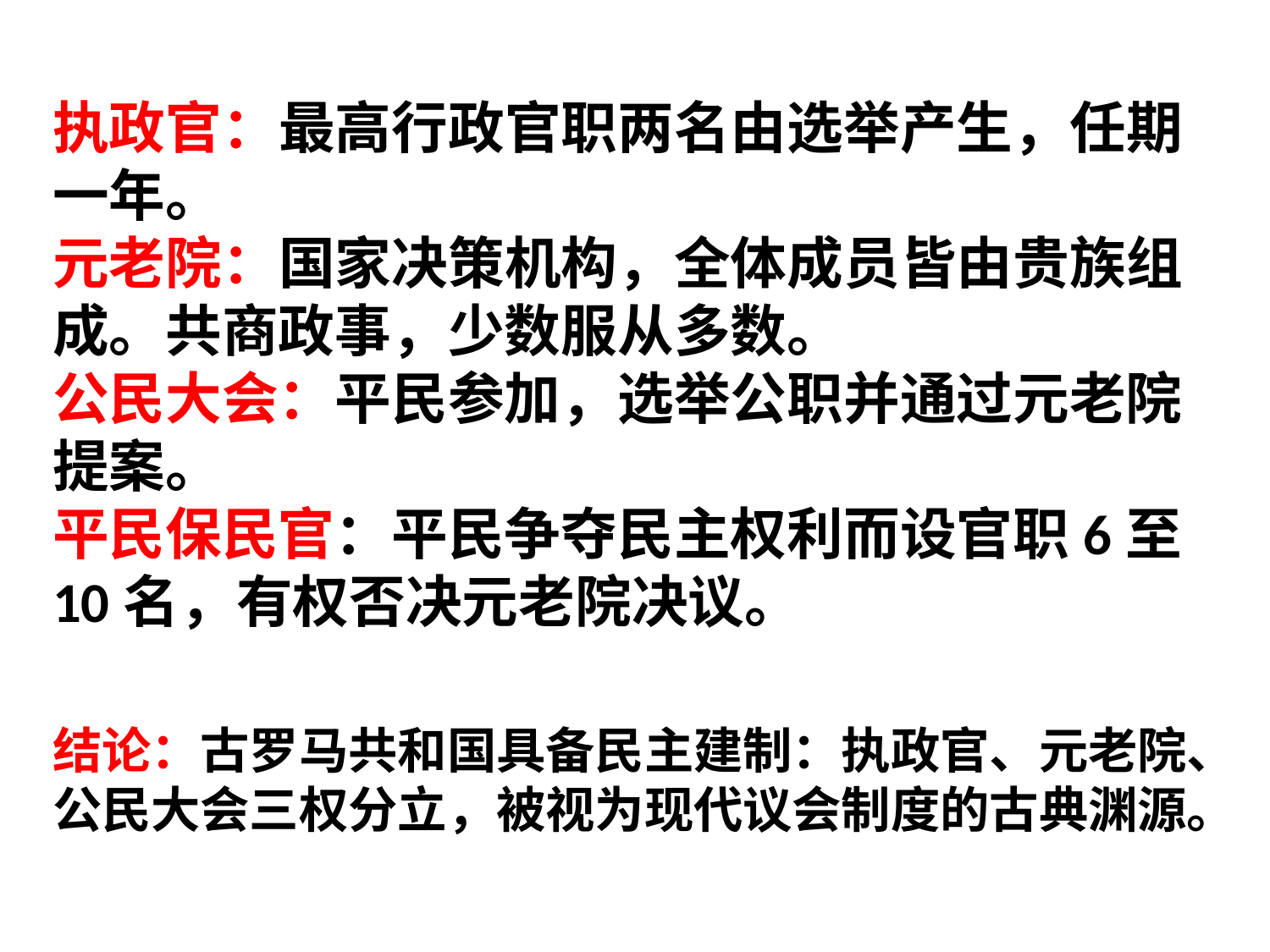

执政官：最高行政官职两名由选举产生，任期一年。
元老院：国家决策机构，全体成员皆由贵族组成。共商政事，少数服从多数。
公民大会：平民参加，选举公职并通过元老院提案。
平民保民官：平民争夺民主权利而设官职6至10名，有权否决元老院决议。
结论：古罗马共和国具备民主建制：执政官、元老院、公民大会三权分立，被视为现代议会制度的古典渊源。